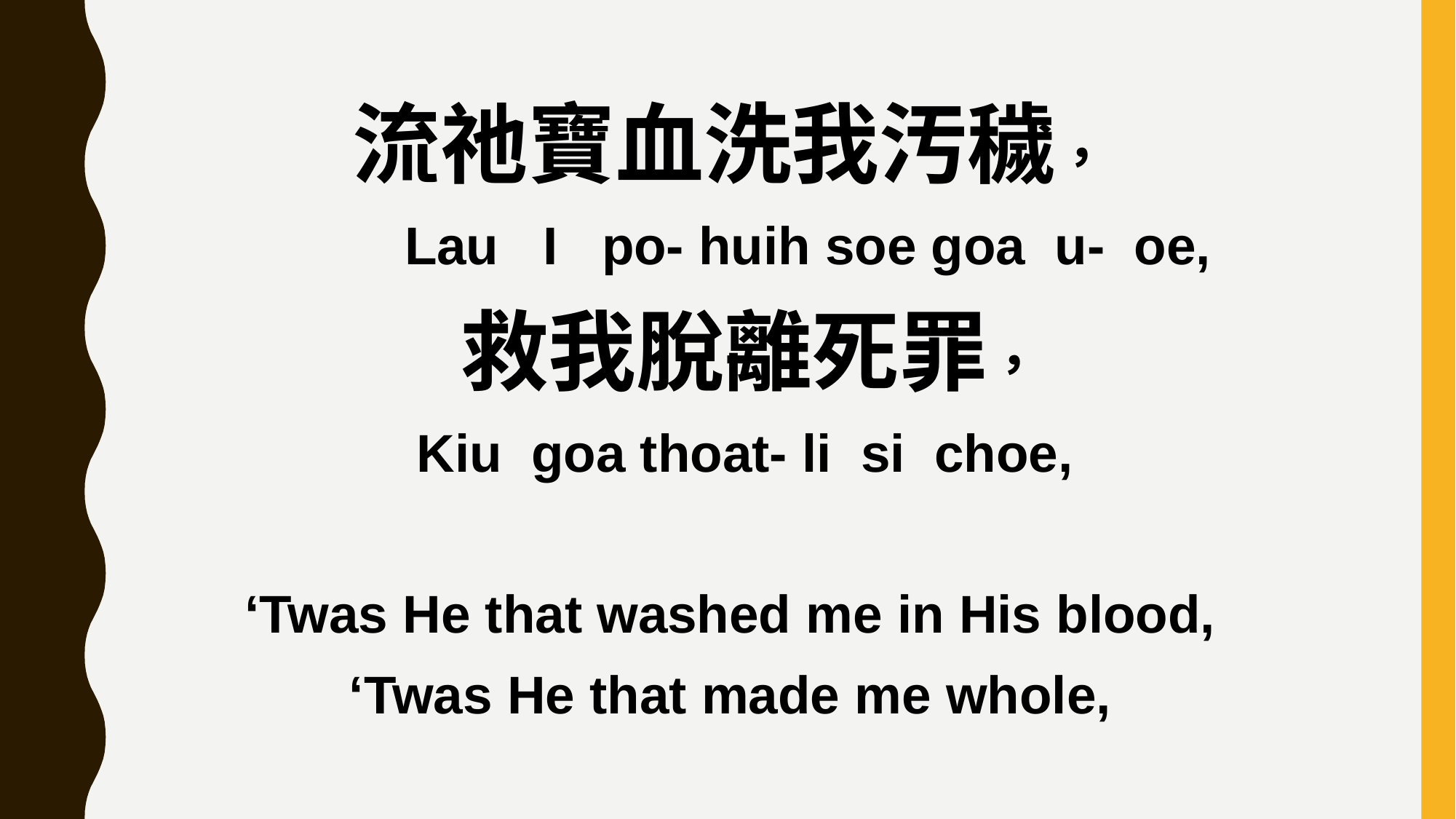

流祂寶血洗我汚穢，
              Lau   I   po- huih soe goa  u-  oe,
 救我脫離死罪，
  Kiu  goa thoat- li  si  choe,

‘Twas He that washed me in His blood,
‘Twas He that made me whole,